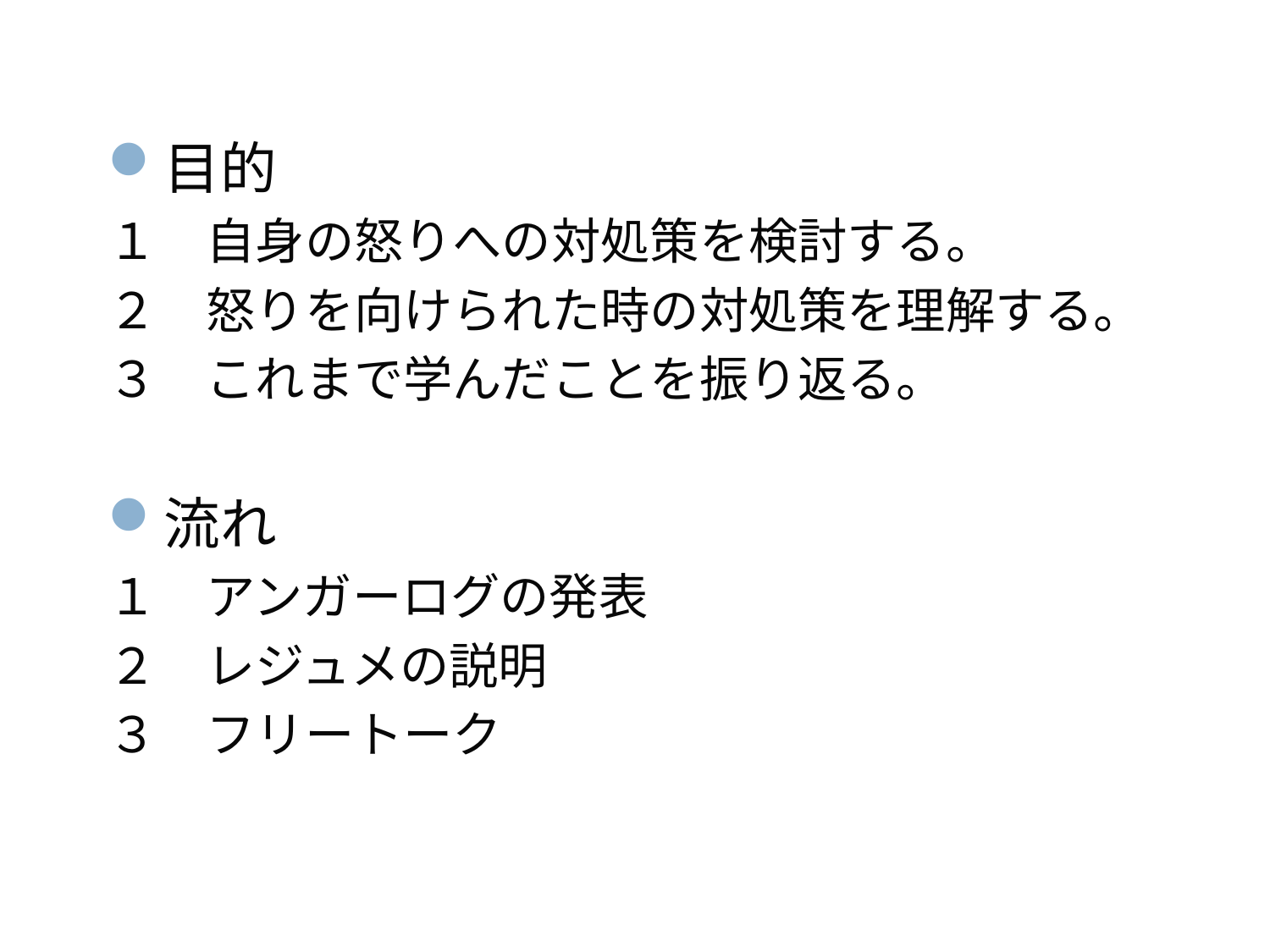

目的
１　自身の怒りへの対処策を検討する。
２　怒りを向けられた時の対処策を理解する。
３　これまで学んだことを振り返る。

流れ
１　アンガーログの発表
２　レジュメの説明
３　フリートーク